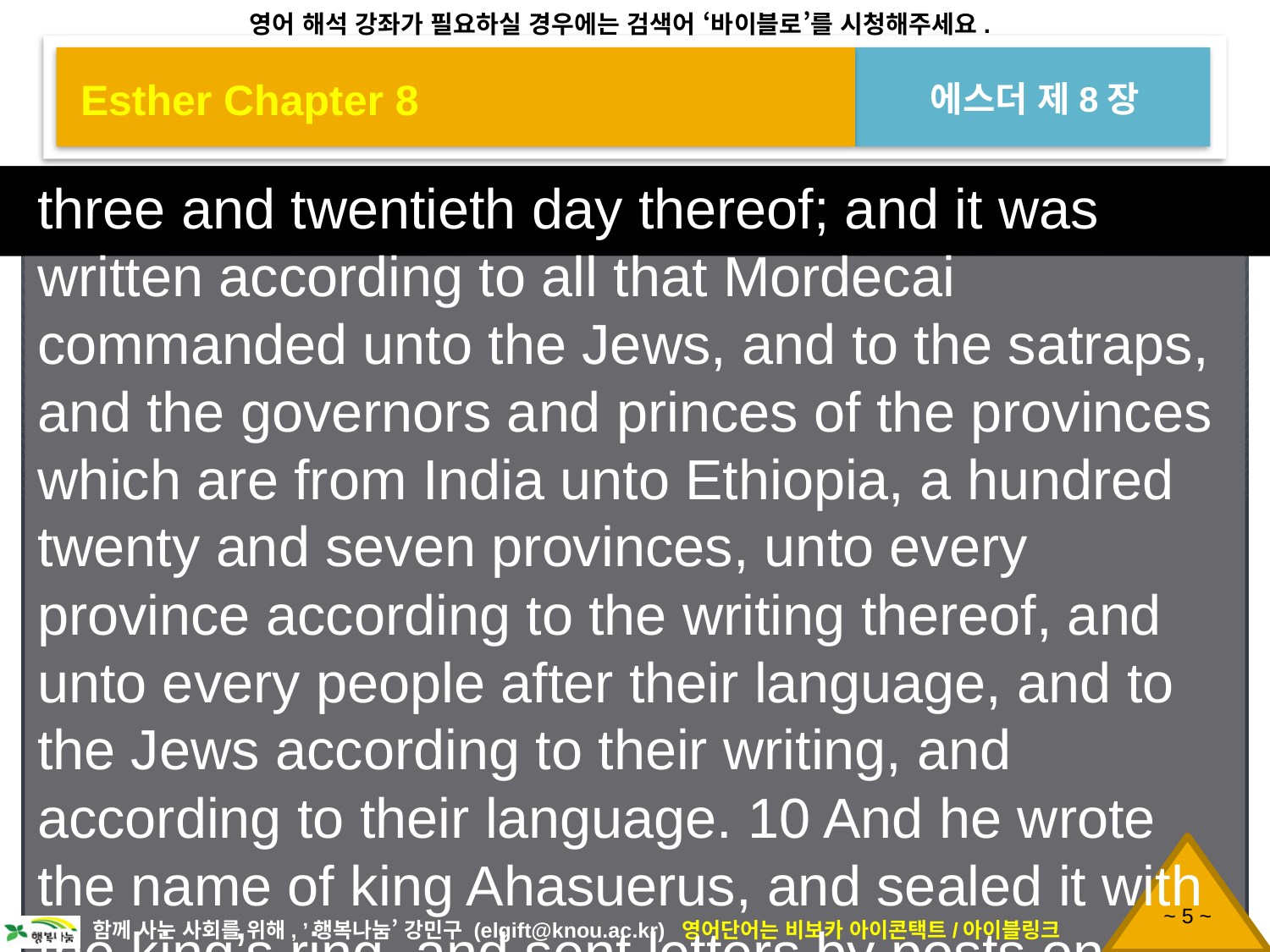

Esther Chapter 8
에스더 제8장
three and twentieth day thereof; and it was written according to all that Mordecai commanded unto the Jews, and to the satraps, and the governors and princes of the provinces which are from India unto Ethiopia, a hundred twenty and seven provinces, unto every province according to the writing thereof, and unto every people after their language, and to the Jews according to their writing, and according to their language. 10 And he wrote the name of king Ahasuerus, and sealed it with the king’s ring, and sent letters by posts on horseback,